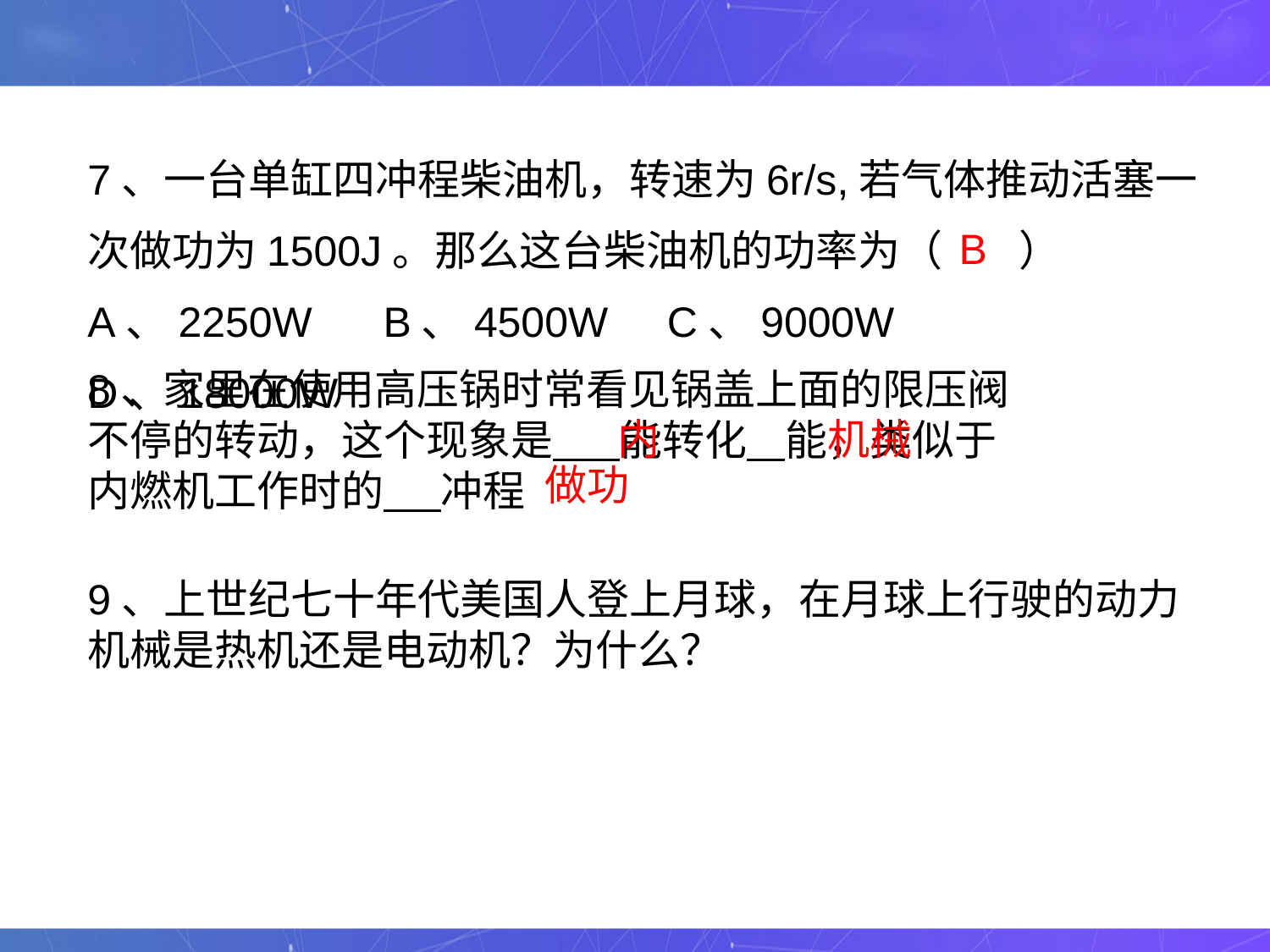

7、一台单缸四冲程柴油机，转速为6r/s,若气体推动活塞一次做功为1500J。那么这台柴油机的功率为（        ）
A、2250W      B、4500W     C、9000W       D、18000W
B
8、家里在使用高压锅时常看见锅盖上面的限压阀不停的转动，这个现象是       能转化    能，类似于内燃机工作时的      冲程

内
机械
做功
9、上世纪七十年代美国人登上月球，在月球上行驶的动力机械是热机还是电动机？为什么？